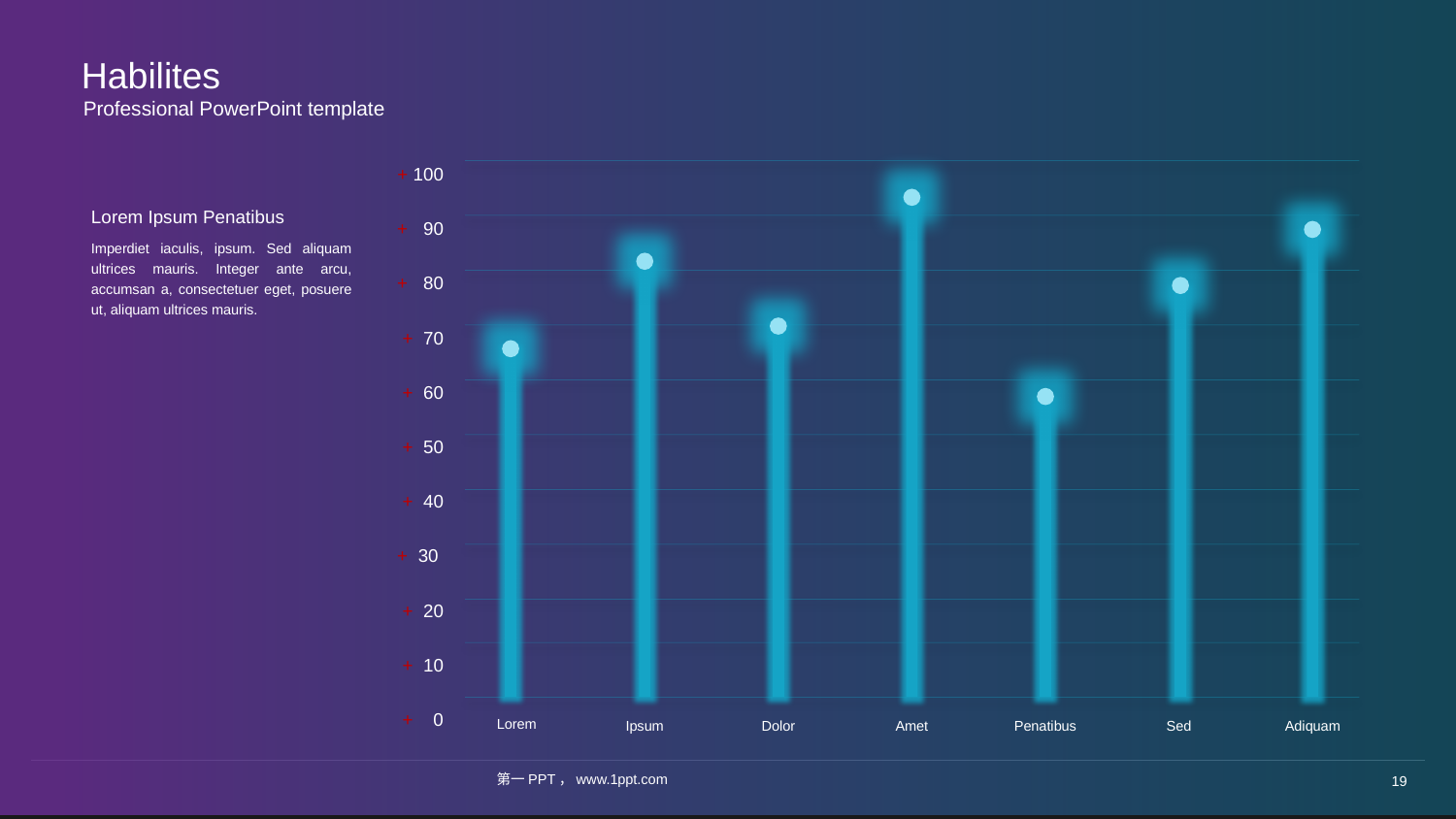

# Habilites
Professional PowerPoint template
+ 100
+   90
+   80
+  70
+  60
+  50
+  40
+  30
+  20
+  10
+    0

Lorem Ipsum Penatibus
Imperdiet iaculis, ipsum. Sed aliquam ultrices mauris. Integer ante arcu, accumsan a, consectetuer eget, posuere ut, aliquam ultrices mauris.

Lorem
Ipsum
Dolor
Amet
Penatibus
Sed
Adiquam
第一PPT，www.1ppt.com
19